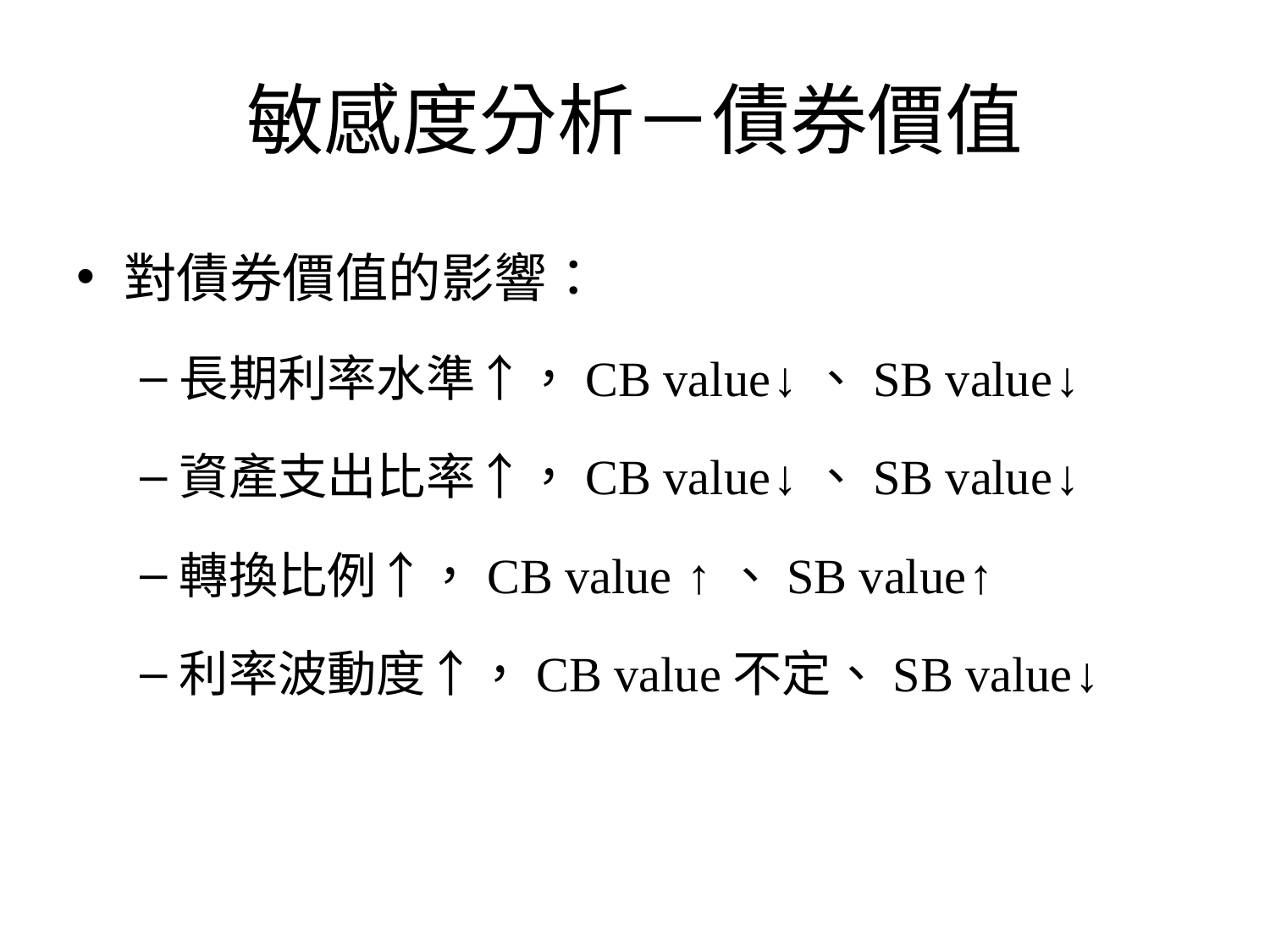

# 敏感度分析－債券價值
對債券價值的影響：
長期利率水準↑，CB value↓、SB value↓
資產支出比率↑，CB value↓、SB value↓
轉換比例↑，CB value ↑、SB value↑
利率波動度↑，CB value不定、SB value↓